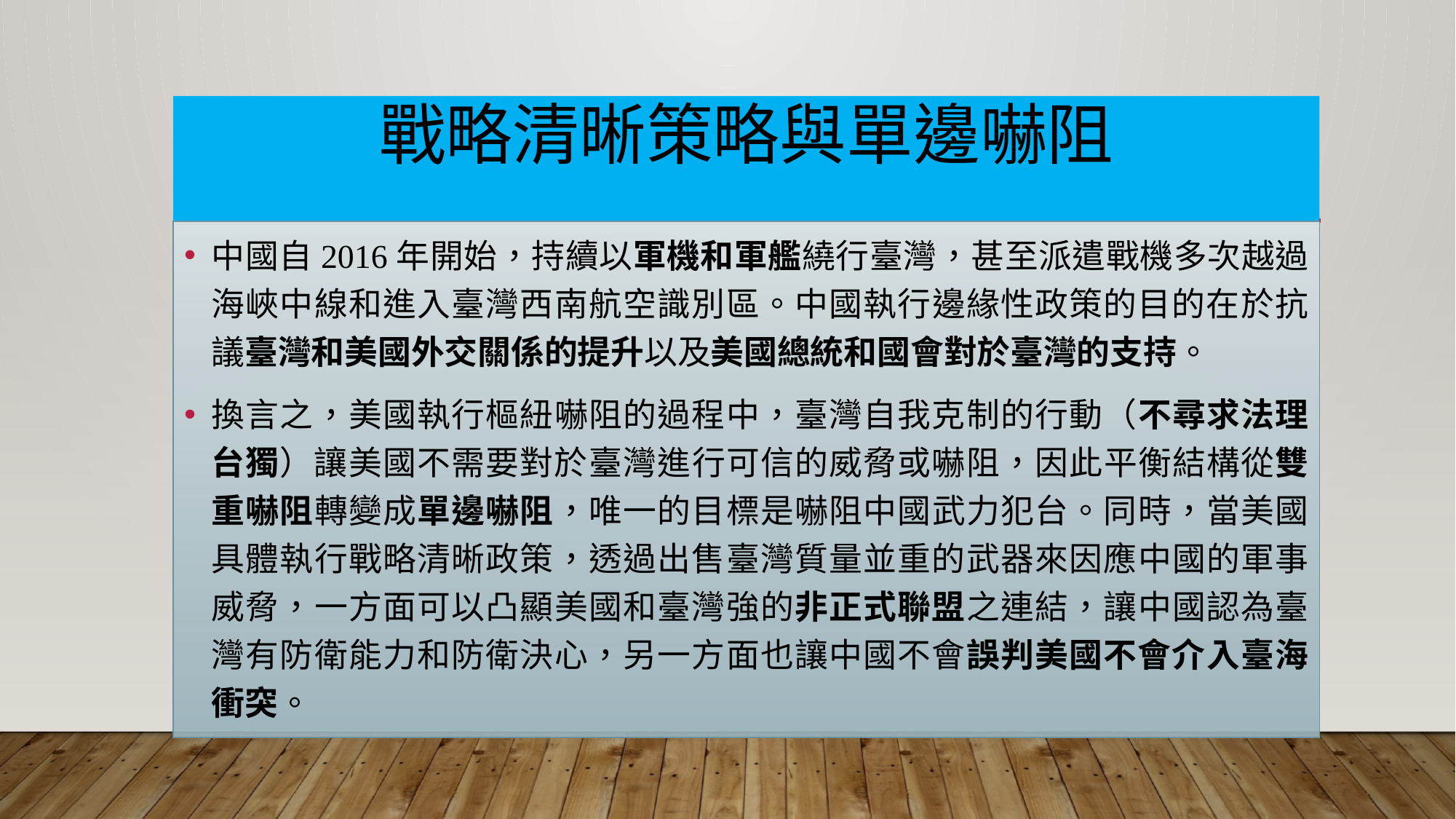

# 戰略清晰策略與單邊嚇阻
中國自2016年開始，持續以軍機和軍艦繞行臺灣，甚至派遣戰機多次越過海峽中線和進入臺灣西南航空識別區。中國執行邊緣性政策的目的在於抗議臺灣和美國外交關係的提升以及美國總統和國會對於臺灣的支持。
換言之，美國執行樞紐嚇阻的過程中，臺灣自我克制的行動（不尋求法理台獨）讓美國不需要對於臺灣進行可信的威脅或嚇阻，因此平衡結構從雙重嚇阻轉變成單邊嚇阻，唯一的目標是嚇阻中國武力犯台。同時，當美國具體執行戰略清晰政策，透過出售臺灣質量並重的武器來因應中國的軍事威脅，一方面可以凸顯美國和臺灣強的非正式聯盟之連結，讓中國認為臺灣有防衛能力和防衛決心，另一方面也讓中國不會誤判美國不會介入臺海衝突。